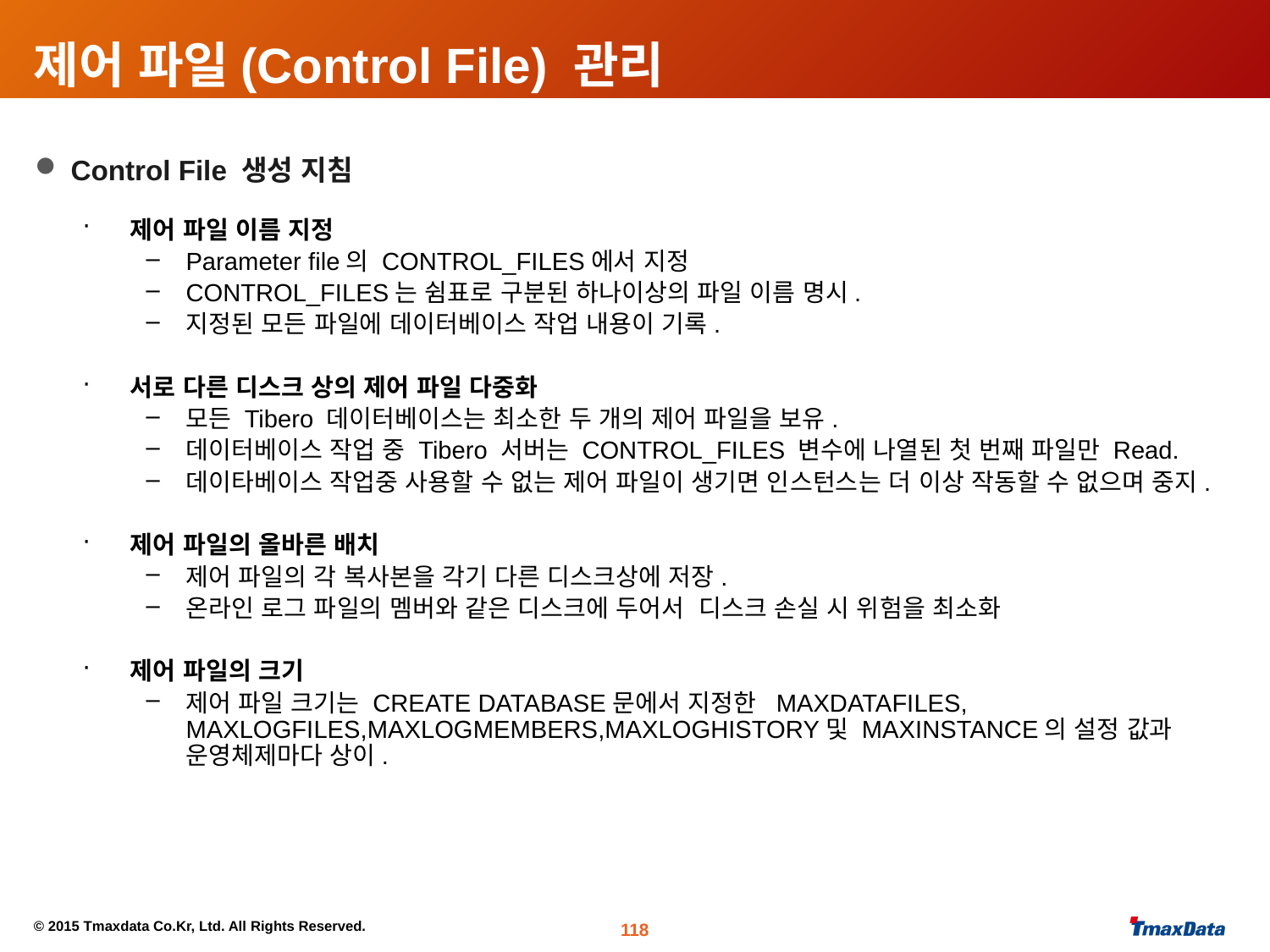

# 제어 파일(Control File) 관리
 Control File 생성 지침

제어 파일 이름 지정
Parameter file의 CONTROL_FILES에서 지정
CONTROL_FILES는 쉼표로 구분된 하나이상의 파일 이름 명시.
지정된 모든 파일에 데이터베이스 작업 내용이 기록.

서로 다른 디스크 상의 제어 파일 다중화
모든 Tibero 데이터베이스는 최소한 두 개의 제어 파일을 보유.
데이터베이스 작업 중 Tibero 서버는 CONTROL_FILES 변수에 나열된 첫 번째 파일만 Read.
데이타베이스 작업중 사용할 수 없는 제어 파일이 생기면 인스턴스는 더 이상 작동할 수 없으며 중지.

제어 파일의 올바른 배치
제어 파일의 각 복사본을 각기 다른 디스크상에 저장.
온라인 로그 파일의 멤버와 같은 디스크에 두어서  디스크 손실 시 위험을 최소화

제어 파일의 크기
제어 파일 크기는 CREATE DATABASE문에서 지정한  MAXDATAFILES, MAXLOGFILES,MAXLOGMEMBERS,MAXLOGHISTORY및 MAXINSTANCE의 설정 값과 운영체제마다 상이.